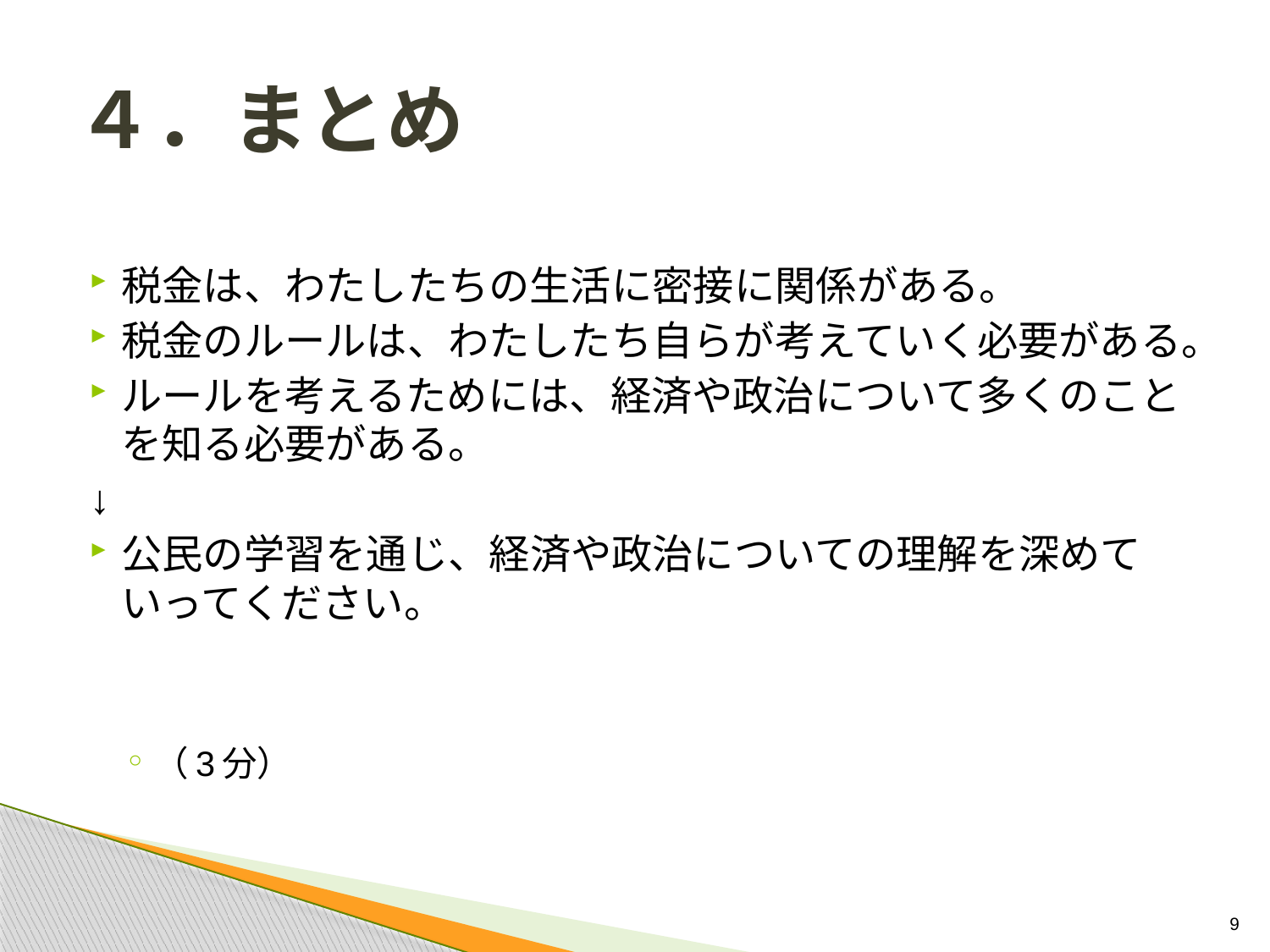

# ４．まとめ

税金は、わたしたちの生活に密接に関係がある。
税金のルールは、わたしたち自らが考えていく必要がある。
ルールを考えるためには、経済や政治について多くのことを知る必要がある。
↓
公民の学習を通じ、経済や政治についての理解を深めていってください。

（3分）

9